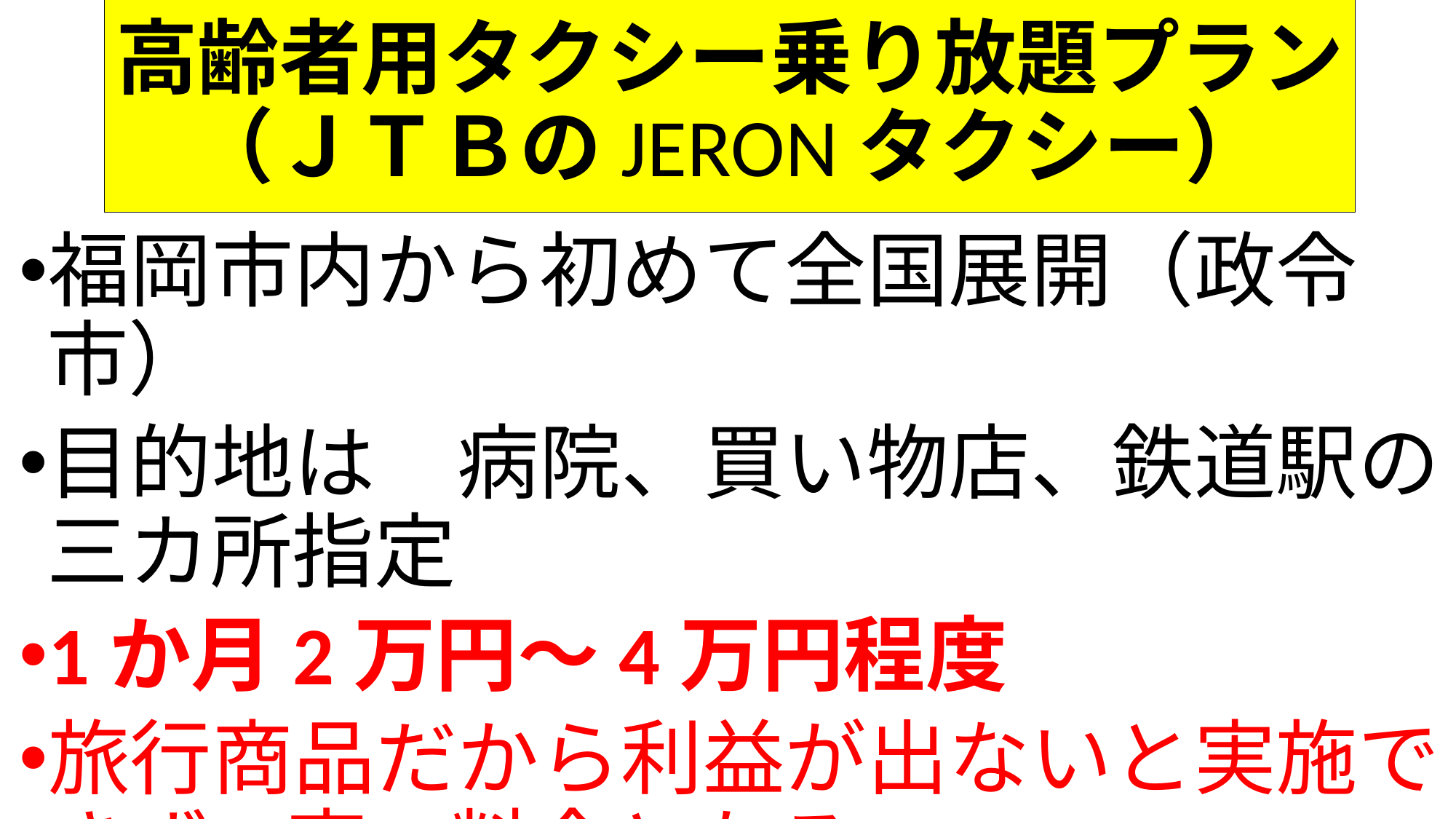

# 高齢者用タクシー乗り放題プラン （ＪＴＢのJERONタクシー）
福岡市内から初めて全国展開（政令市）
目的地は　病院、買い物店、鉄道駅の三カ所指定
1か月2万円～4万円程度
旅行商品だから利益が出ないと実施できず、高い料金となる